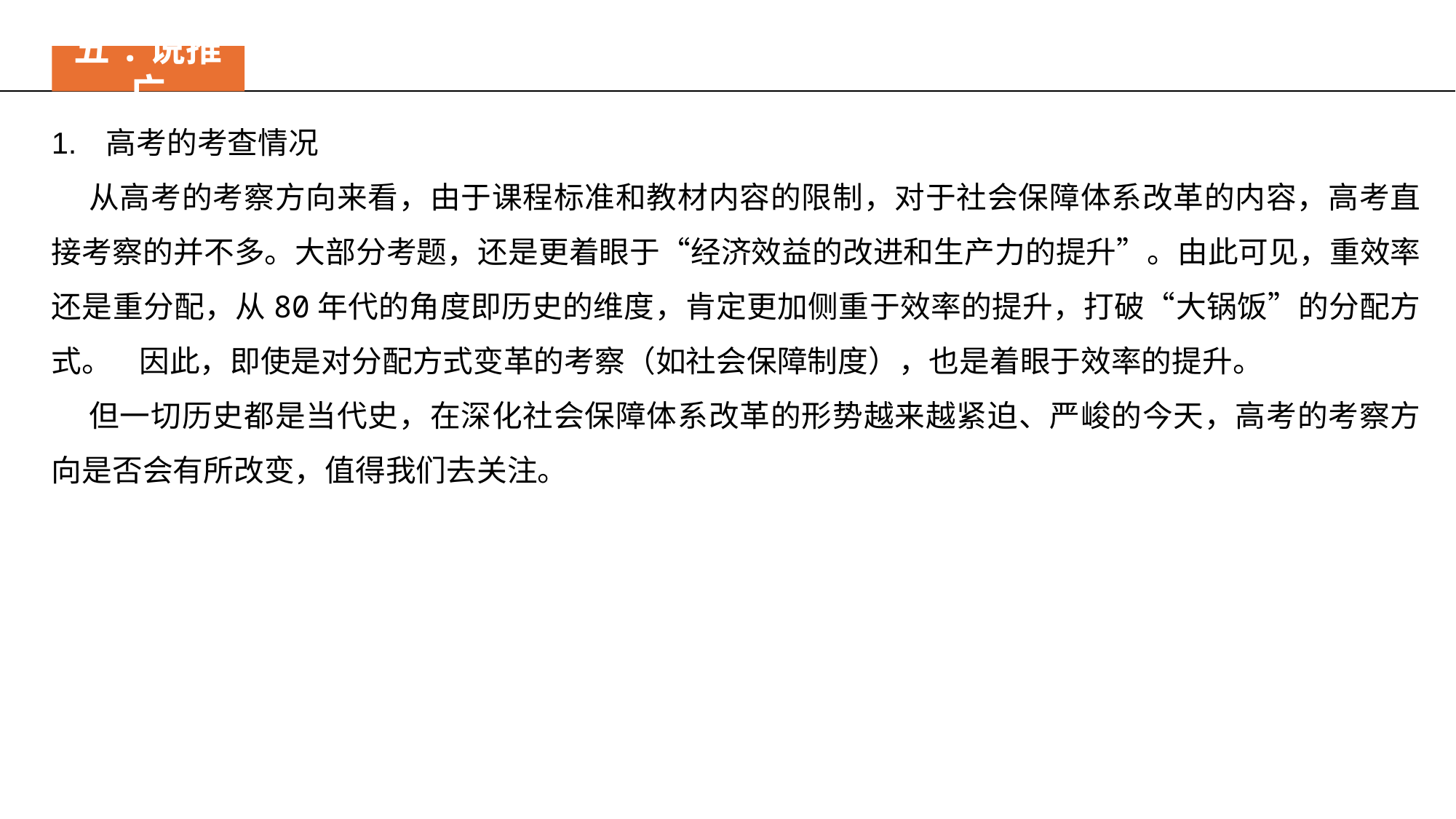

五.说推广
高考的考查情况
    从高考的考察方向来看，由于课程标准和教材内容的限制，对于社会保障体系改革的内容，高考直接考察的并不多。大部分考题，还是更着眼于“经济效益的改进和生产力的提升”。由此可见，重效率还是重分配，从80年代的角度即历史的维度，肯定更加侧重于效率的提升，打破“大锅饭”的分配方式。    因此，即使是对分配方式变革的考察（如社会保障制度），也是着眼于效率的提升。
    但一切历史都是当代史，在深化社会保障体系改革的形势越来越紧迫、严峻的今天，高考的考察方向是否会有所改变，值得我们去关注。